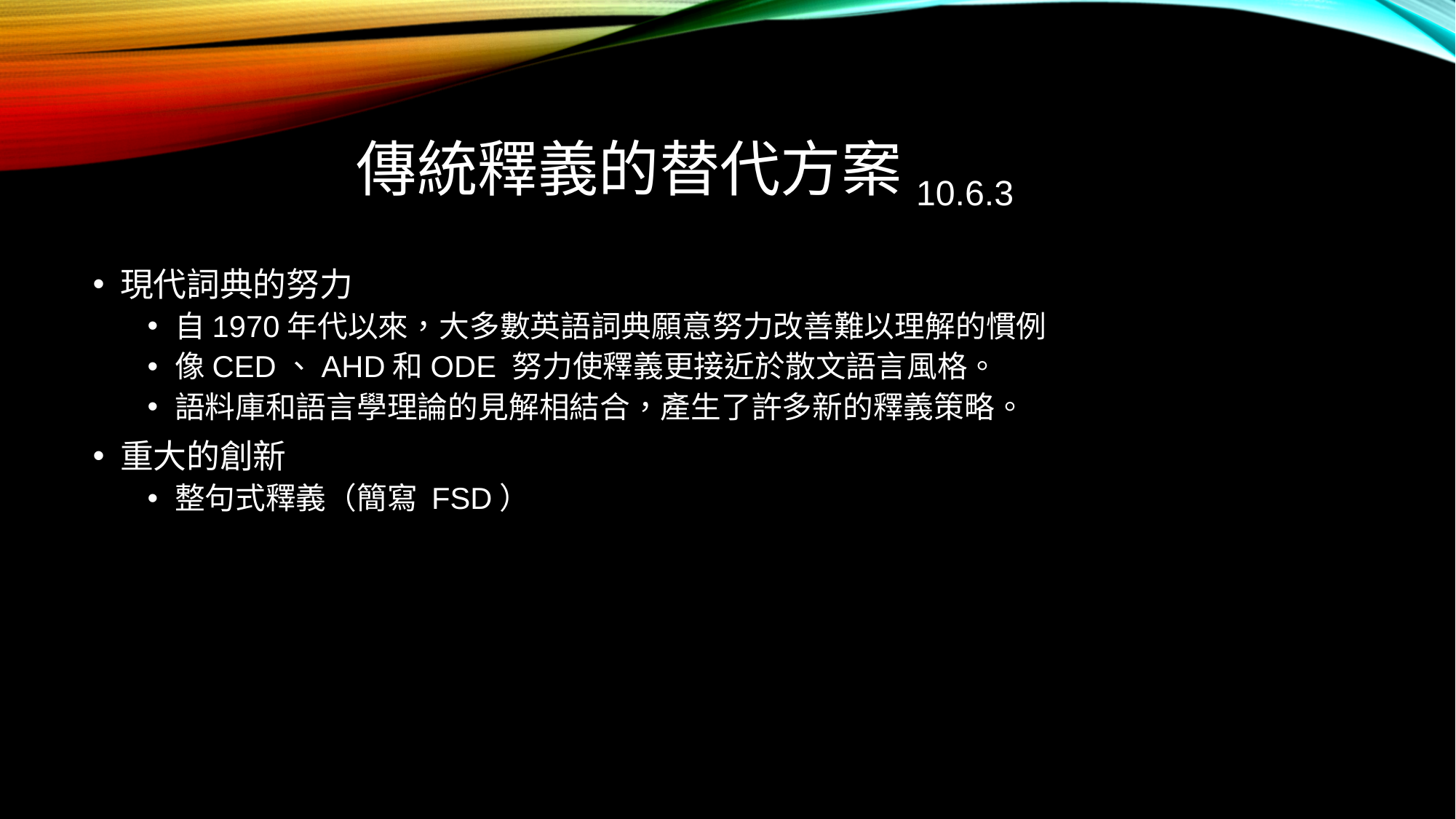

# 傳統釋義的替代方案10.6.3
現代詞典的努力
自1970年代以來，大多數英語詞典願意努力改善難以理解的慣例
像CED、AHD和ODE 努力使釋義更接近於散文語言風格。
語料庫和語言學理論的見解相結合，產生了許多新的釋義策略。
重大的創新
整句式釋義（簡寫 FSD）